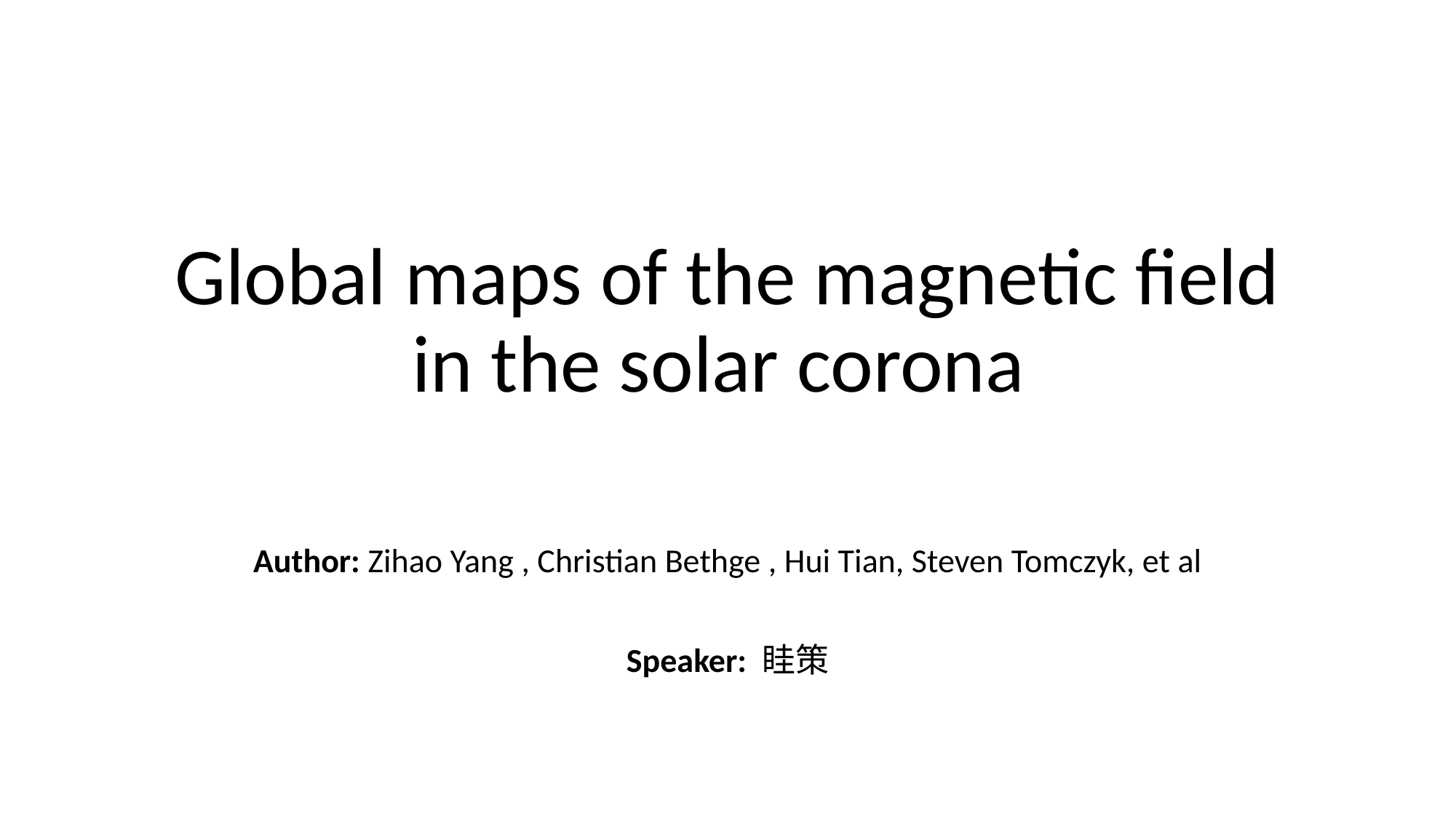

# Global maps of the magnetic field in the solar corona
Author: Zihao Yang , Christian Bethge , Hui Tian, Steven Tomczyk, et al

Speaker: 眭策